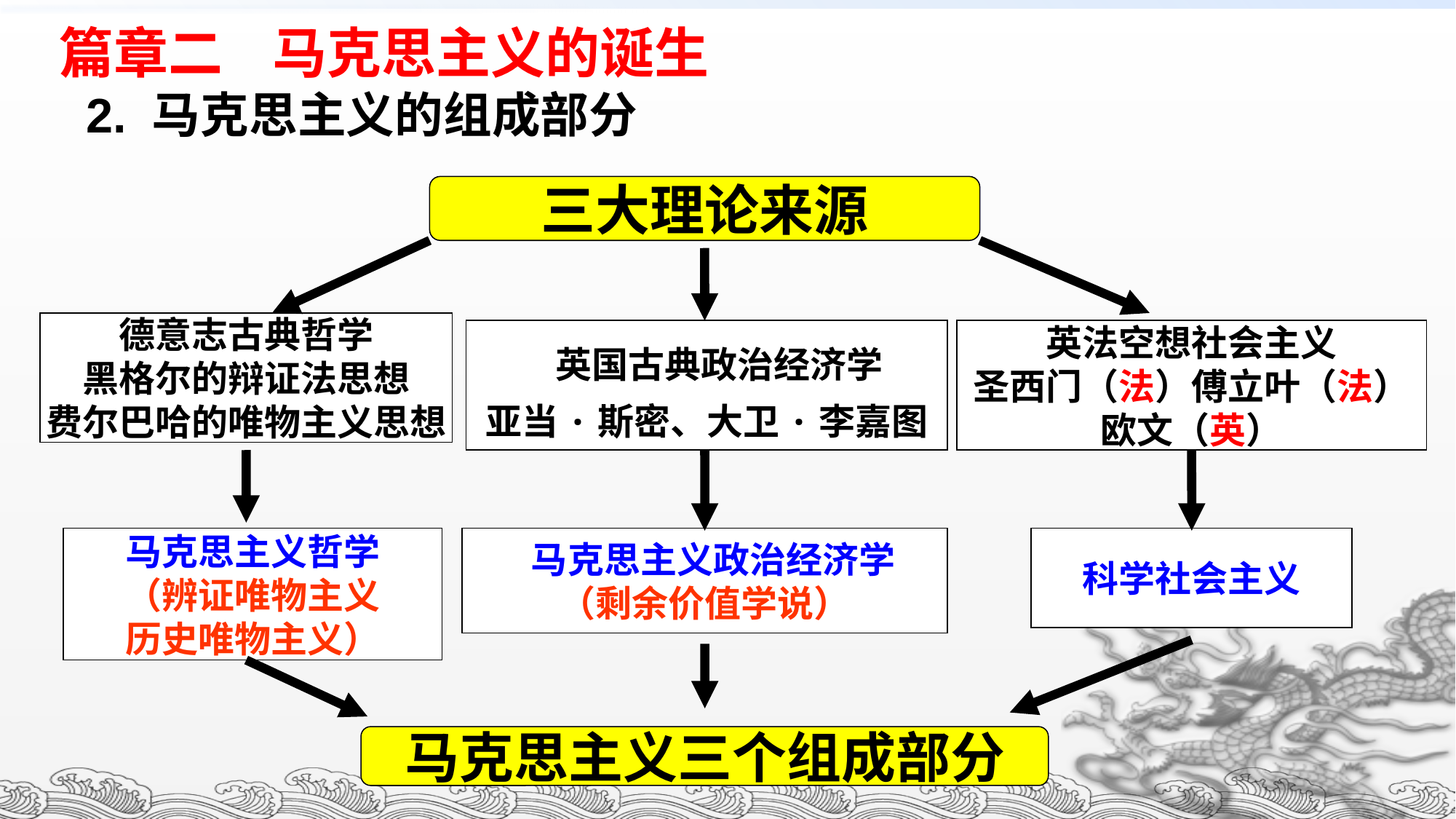

篇章二    马克思主义的诞生
  2. 马克思主义的组成部分
三大理论来源

德意志古典哲学
黑格尔的辩证法思想
费尔巴哈的唯物主义思想
  英国古典政治经济学
亚当·斯密、大卫·李嘉图

英法空想社会主义
圣西门（法）傅立叶（法）
欧文（英）

马克思主义哲学
（辨证唯物主义
历史唯物主义）
 马克思主义政治经济学
（剩余价值学说）
科学社会主义

马克思主义三个组成部分